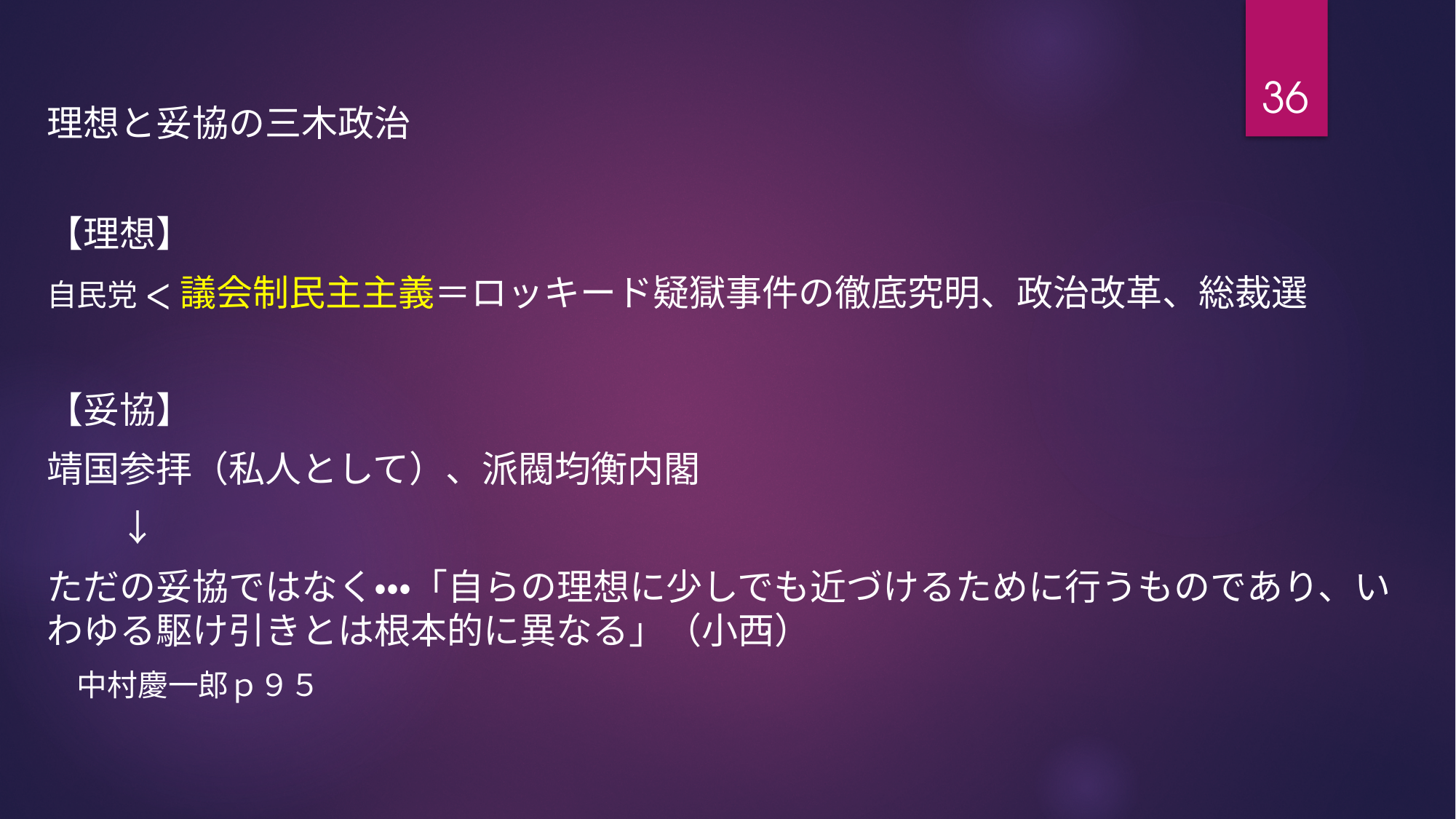

36
理想と妥協の三木政治

【理想】
自民党<議会制民主主義＝ロッキード疑獄事件の徹底究明、政治改革、総裁選

【妥協】
靖国参拝（私人として）、派閥均衡内閣
　　↓
ただの妥協ではなく・・・「自らの理想に少しでも近づけるために行うものであり、いわゆる駆け引きとは根本的に異なる」（小西）
　中村慶一郎ｐ９５